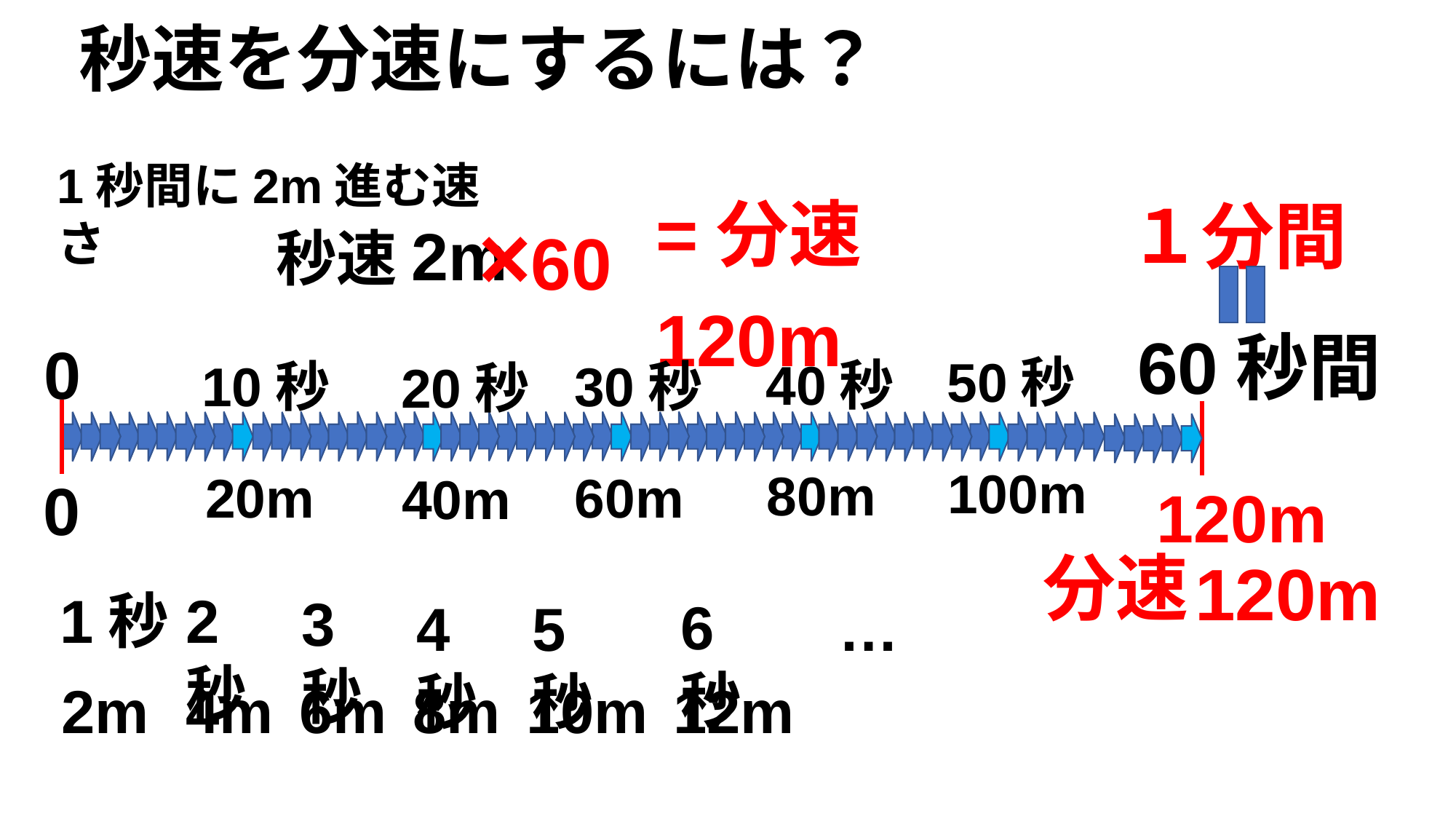

秒速を分速にするには？
1秒間に2m進む速さ
=分速120m
１分間
×60
秒速2m

60秒間
0
50秒
40秒
10秒
30秒
20秒

100m
80m
60m
20m
40m
0
120m
分速
120m
2秒
1秒
3秒
6秒
4秒
5秒
…
2m
4m
6m
8m
10m
12m